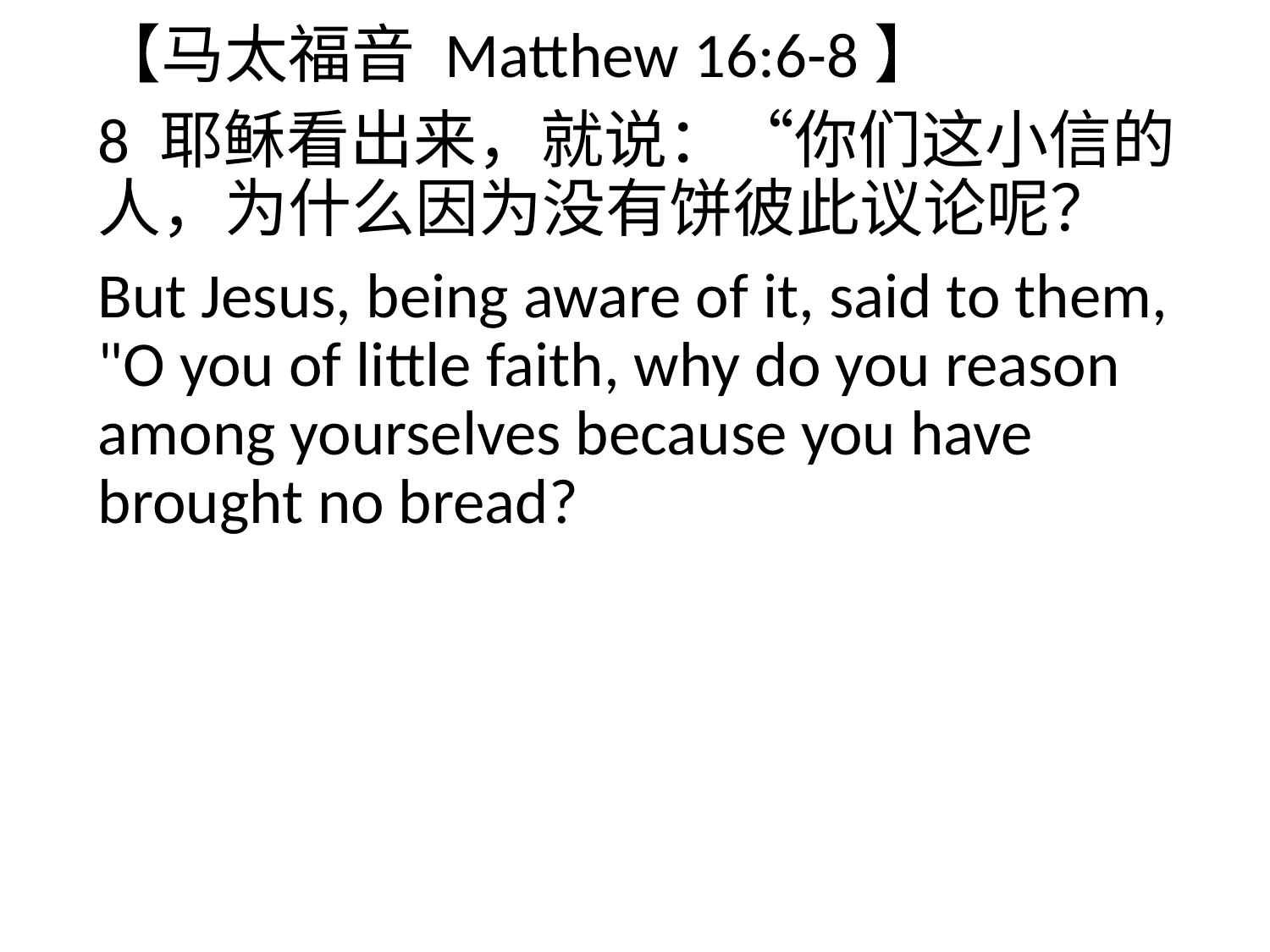

【马太福音 Matthew 16:6-8】
8 耶稣看出来，就说：“你们这小信的人，为什么因为没有饼彼此议论呢？
But Jesus, being aware of it, said to them, "O you of little faith, why do you reason among yourselves because you have brought no bread?